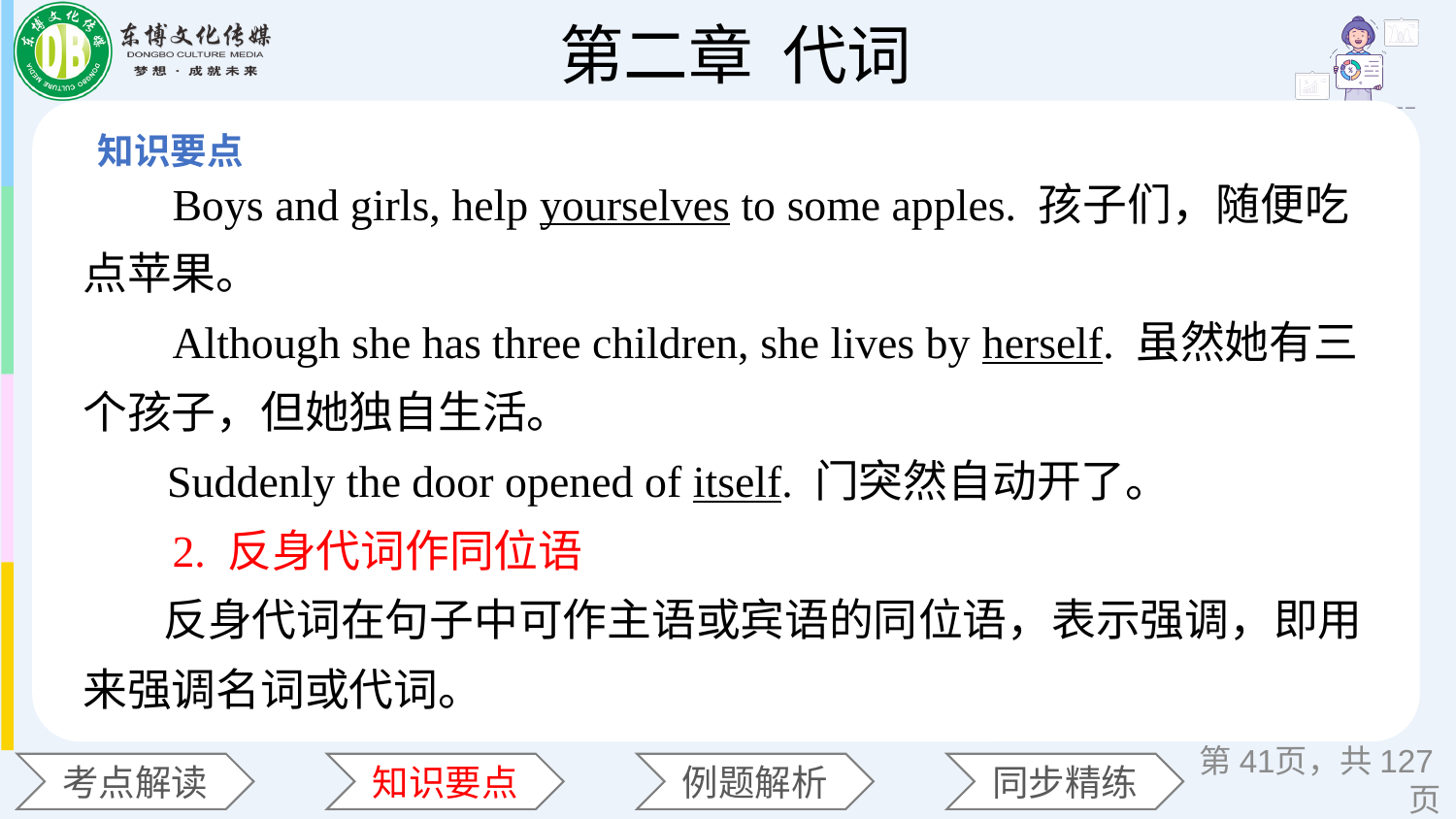

Boys and girls, help yourselves to some apples. 孩子们，随便吃点苹果。
        Although she has three children, she lives by herself. 虽然她有三个孩子，但她独自生活。
 Suddenly the door opened of itself. 门突然自动开了。
        2. 反身代词作同位语
       反身代词在句子中可作主语或宾语的同位语，表示强调，即用来强调名词或代词。
第41页，共127页